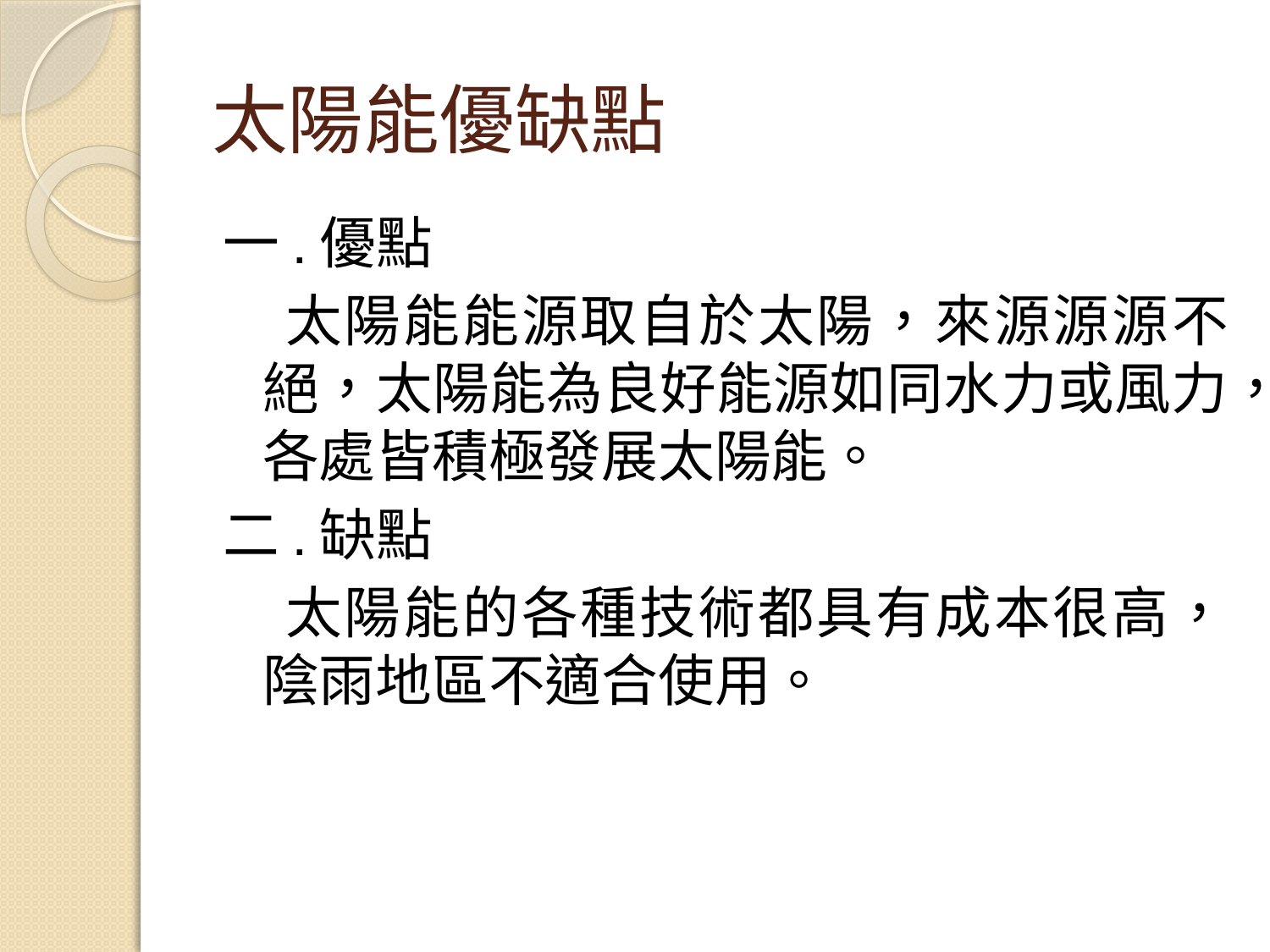

# 太陽能優缺點
一.優點
   太陽能能源取自於太陽，來源源源不絕，太陽能為良好能源如同水力或風力，各處皆積極發展太陽能。
二.缺點
   太陽能的各種技術都具有成本很高，陰雨地區不適合使用。